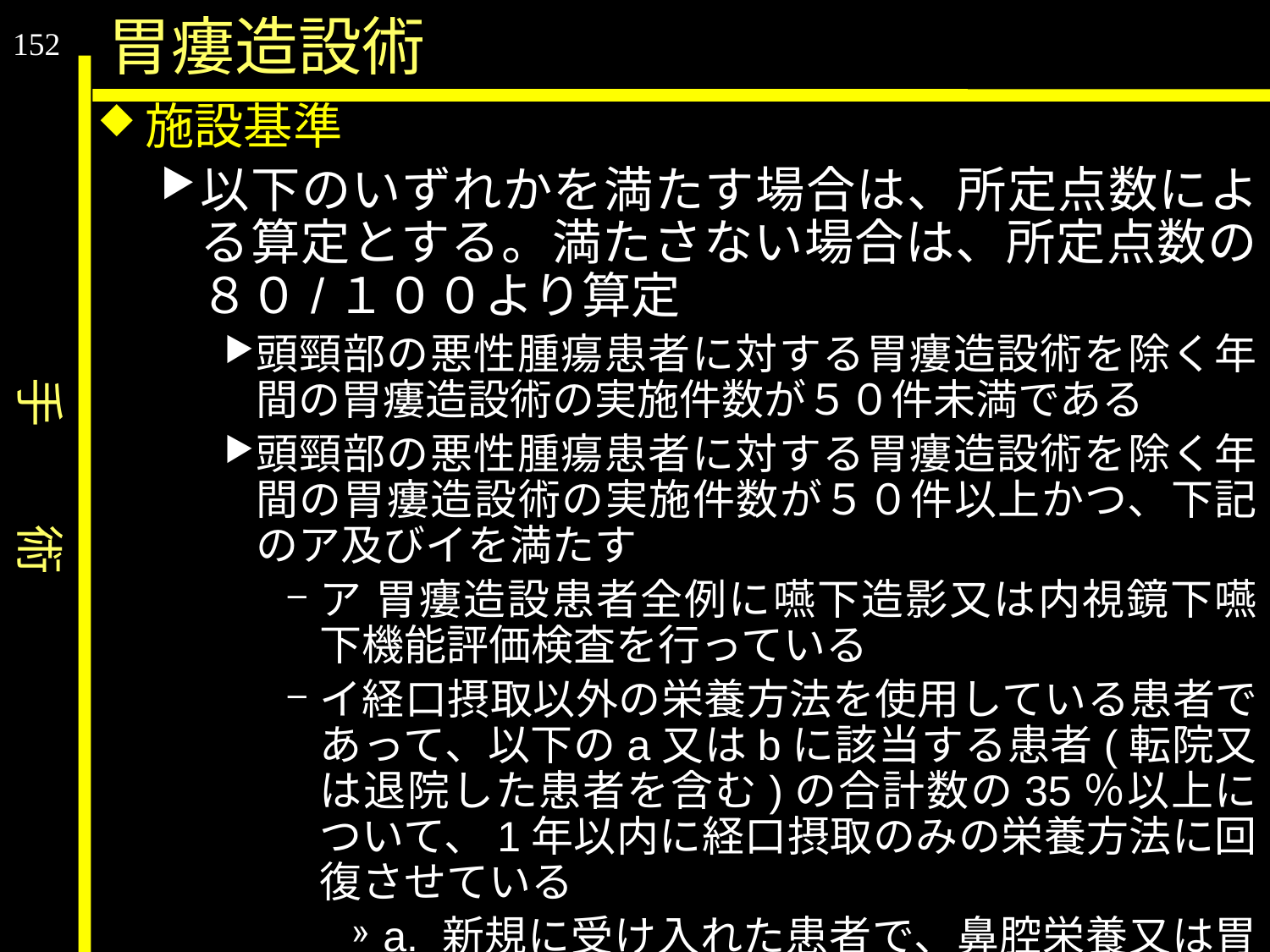

手　　術
胃瘻造設術
152

施設基準
以下のいずれかを満たす場合は、所定点数による算定とする。満たさない場合は、所定点数の８０/１００より算定
頭頸部の悪性腫瘍患者に対する胃瘻造設術を除く年間の胃瘻造設術の実施件数が５０件未満である
頭頸部の悪性腫瘍患者に対する胃瘻造設術を除く年間の胃瘻造設術の実施件数が５０件以上かつ、下記のア及びイを満たす
ア 胃瘻造設患者全例に嚥下造影又は内視鏡下嚥下機能評価検査を行っている
イ経口摂取以外の栄養方法を使用している患者であって、以下のa又はbに該当する患者(転院又は退院した患者を含む)の合計数の35％以上について、1年以内に経口摂取のみの栄養方法に回復させている
a. 新規に受け入れた患者で、鼻腔栄養又は胃瘻を使用
b. 自院で新たに鼻腔栄養又は胃瘻を導入した